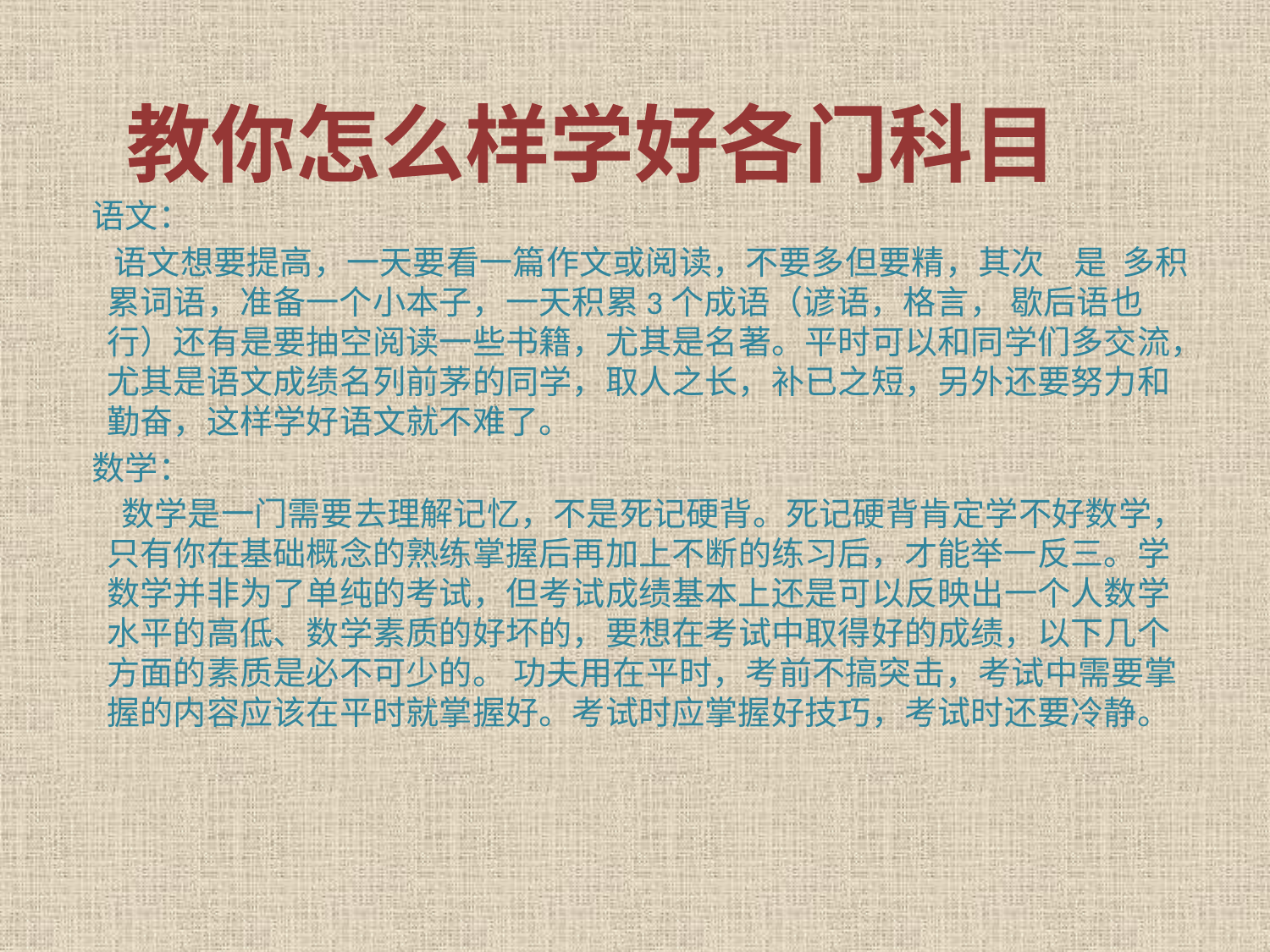

# 教你怎么样学好各门科目
   语文：
      语文想要提高，一天要看一篇作文或阅读，不要多但要精，其次    是  多积累词语，准备一个小本子，一天积累3个成语（谚语，格言， 歇后语也行）还有是要抽空阅读一些书籍，尤其是名著。平时可以和同学们多交流，尤其是语文成绩名列前茅的同学，取人之长，补已之短，另外还要努力和勤奋，这样学好语文就不难了。
   数学：
       数学是一门需要去理解记忆，不是死记硬背。死记硬背肯定学不好数学，只有你在基础概念的熟练掌握后再加上不断的练习后，才能举一反三。学数学并非为了单纯的考试，但考试成绩基本上还是可以反映出一个人数学水平的高低、数学素质的好坏的，要想在考试中取得好的成绩，以下几个方面的素质是必不可少的。 功夫用在平时，考前不搞突击，考试中需要掌握的内容应该在平时就掌握好。考试时应掌握好技巧，考试时还要冷静。